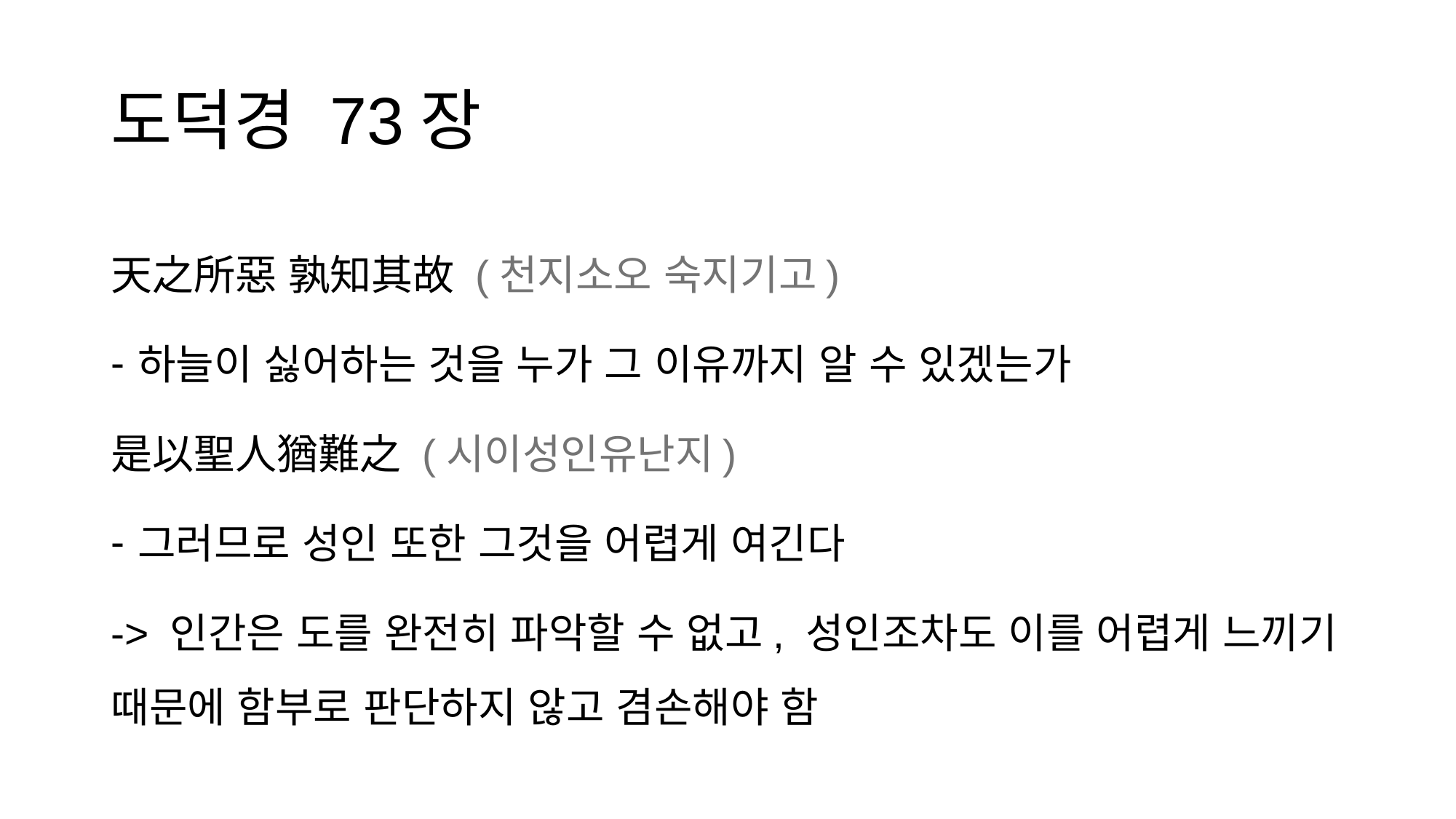

# 도덕경 73장
天之所惡 孰知其故 (천지소오 숙지기고)
하늘이 싫어하는 것을 누가 그 이유까지 알 수 있겠는가
是以聖人猶難之 (시이성인유난지)
그러므로 성인 또한 그것을 어렵게 여긴다
-> 인간은 도를 완전히 파악할 수 없고, 성인조차도 이를 어렵게 느끼기 때문에 함부로 판단하지 않고 겸손해야 함